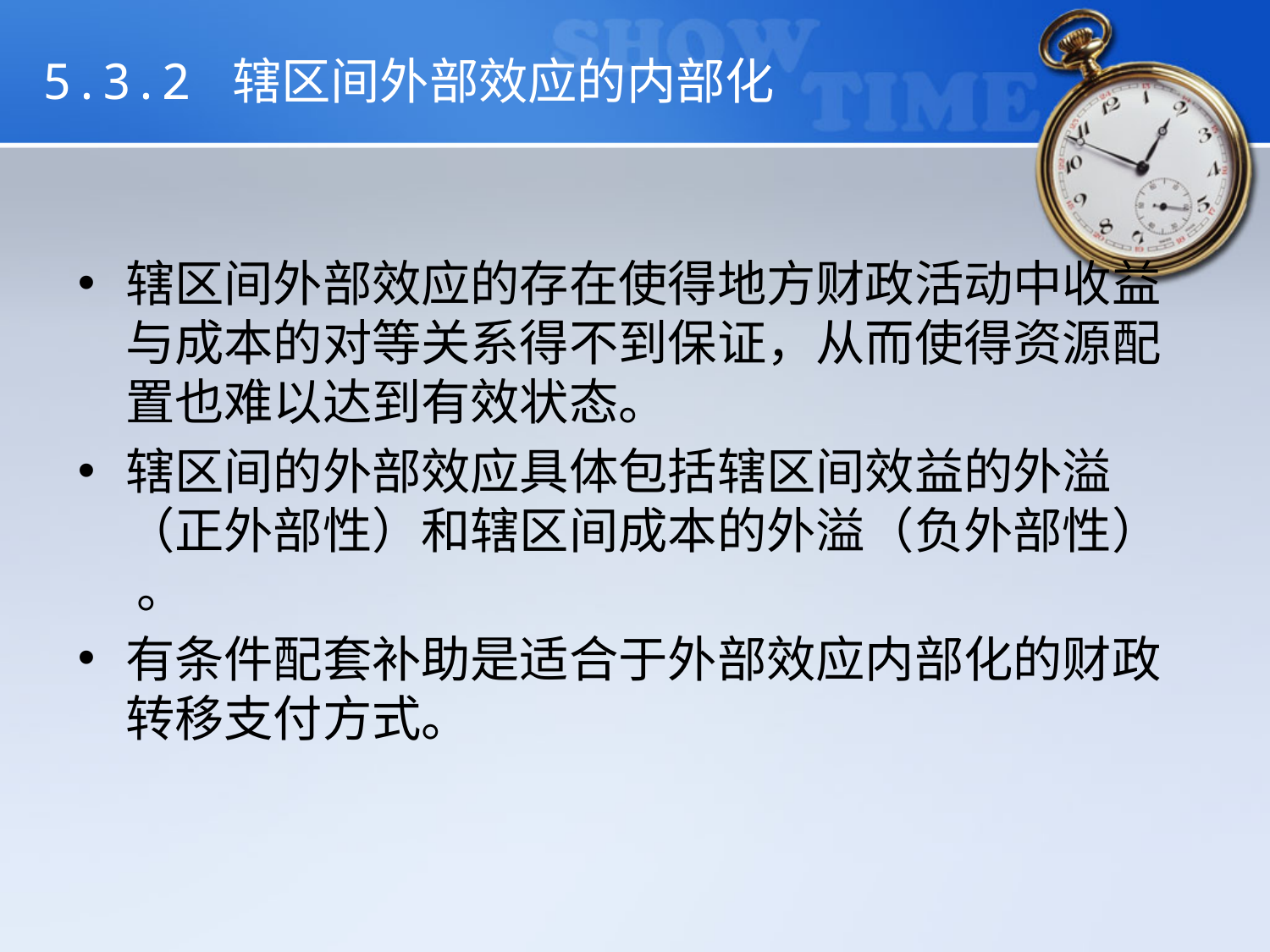

# 5.3.2 辖区间外部效应的内部化
辖区间外部效应的存在使得地方财政活动中收益与成本的对等关系得不到保证，从而使得资源配置也难以达到有效状态。
辖区间的外部效应具体包括辖区间效益的外溢（正外部性）和辖区间成本的外溢（负外部性） 。
有条件配套补助是适合于外部效应内部化的财政转移支付方式。